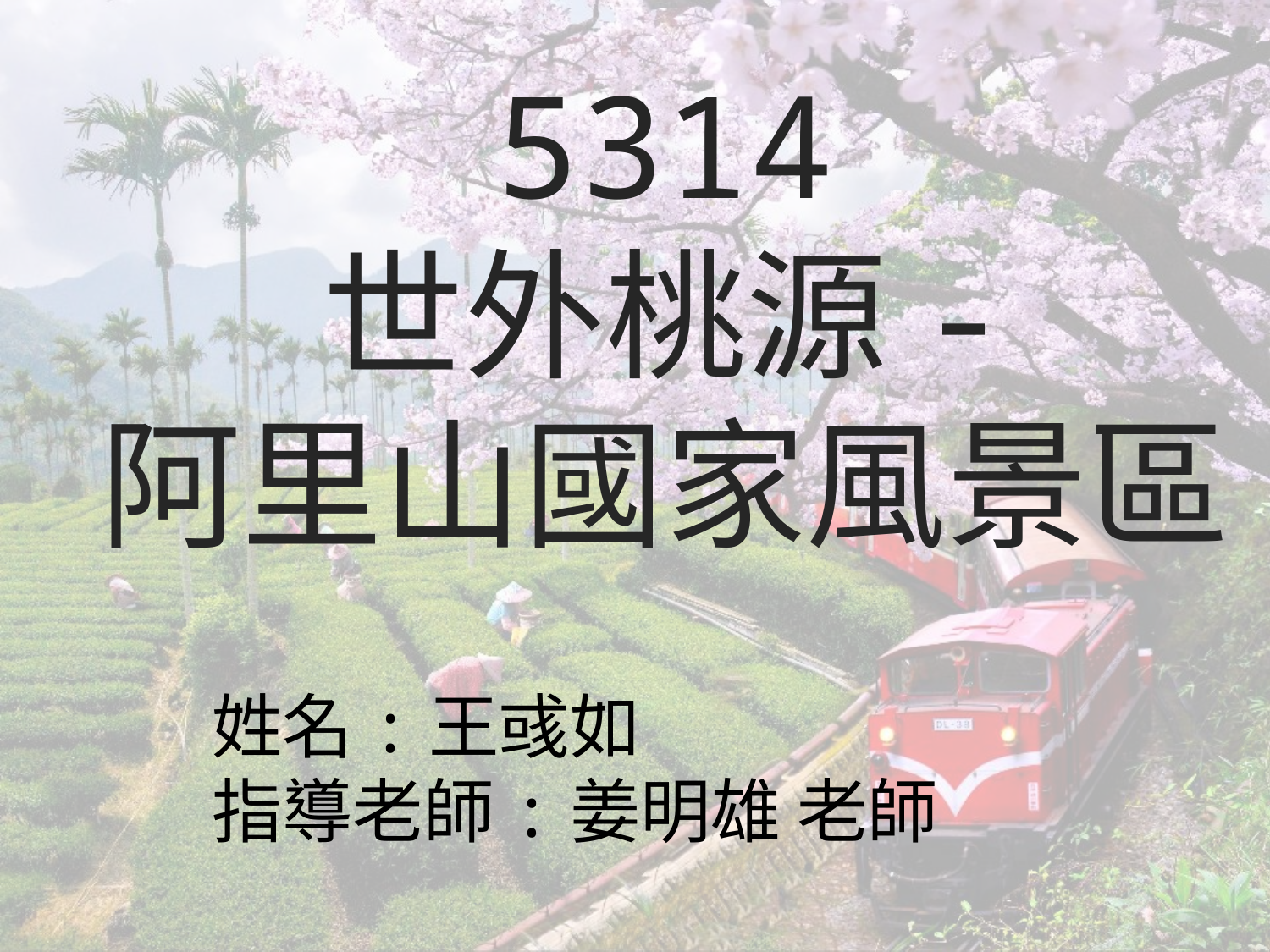

# 5314 世外桃源- 阿里山國家風景區
   姓名:王彧如
   指導老師:姜明雄 老師